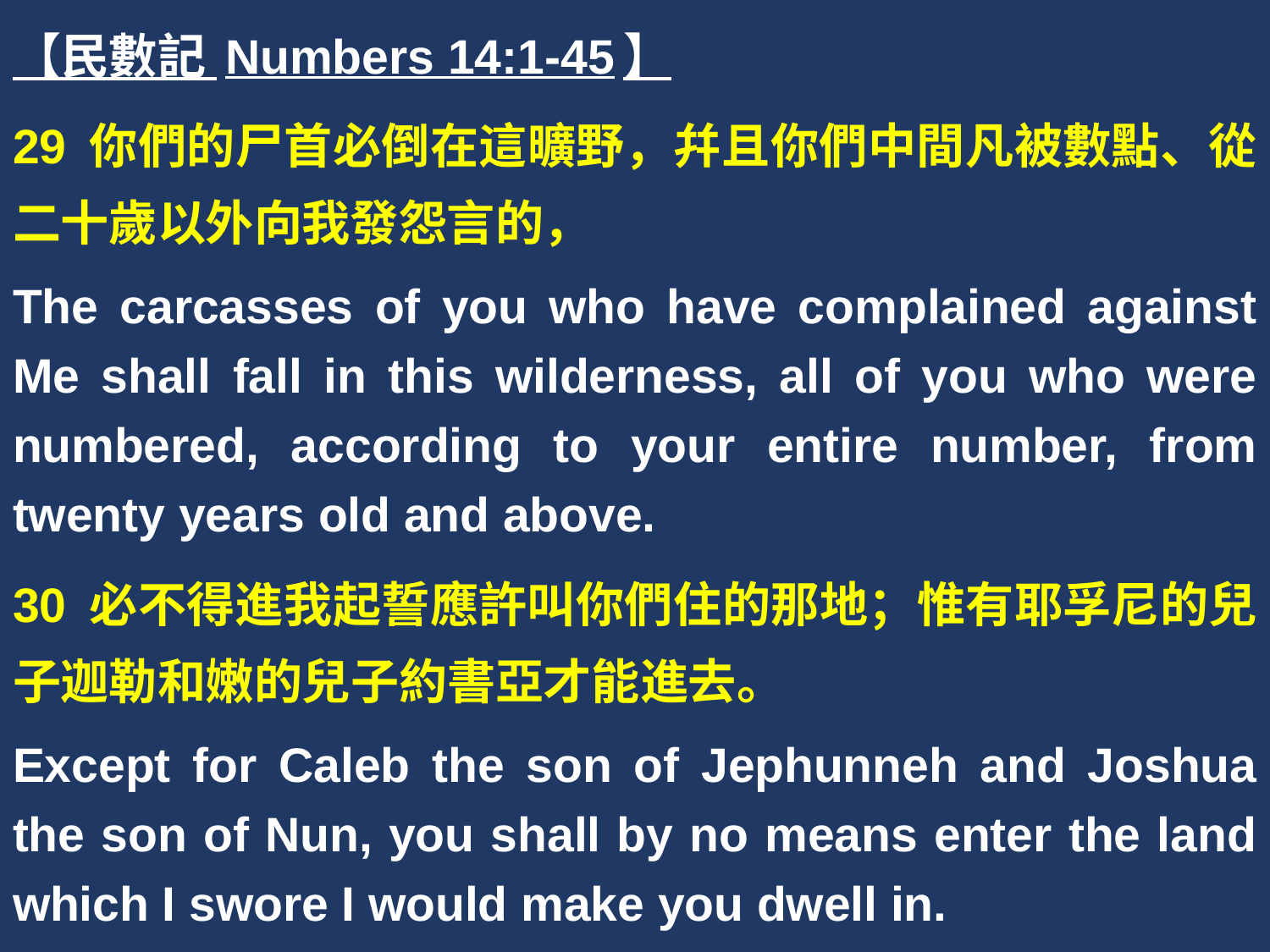

【民數記 Numbers 14:1-45】
29 你們的尸首必倒在這曠野，幷且你們中間凡被數點、從二十歲以外向我發怨言的，
The carcasses of you who have complained against Me shall fall in this wilderness, all of you who were numbered, according to your entire number, from twenty years old and above.
30 必不得進我起誓應許叫你們住的那地；惟有耶孚尼的兒子迦勒和嫩的兒子約書亞才能進去。
Except for Caleb the son of Jephunneh and Joshua the son of Nun, you shall by no means enter the land which I swore I would make you dwell in.